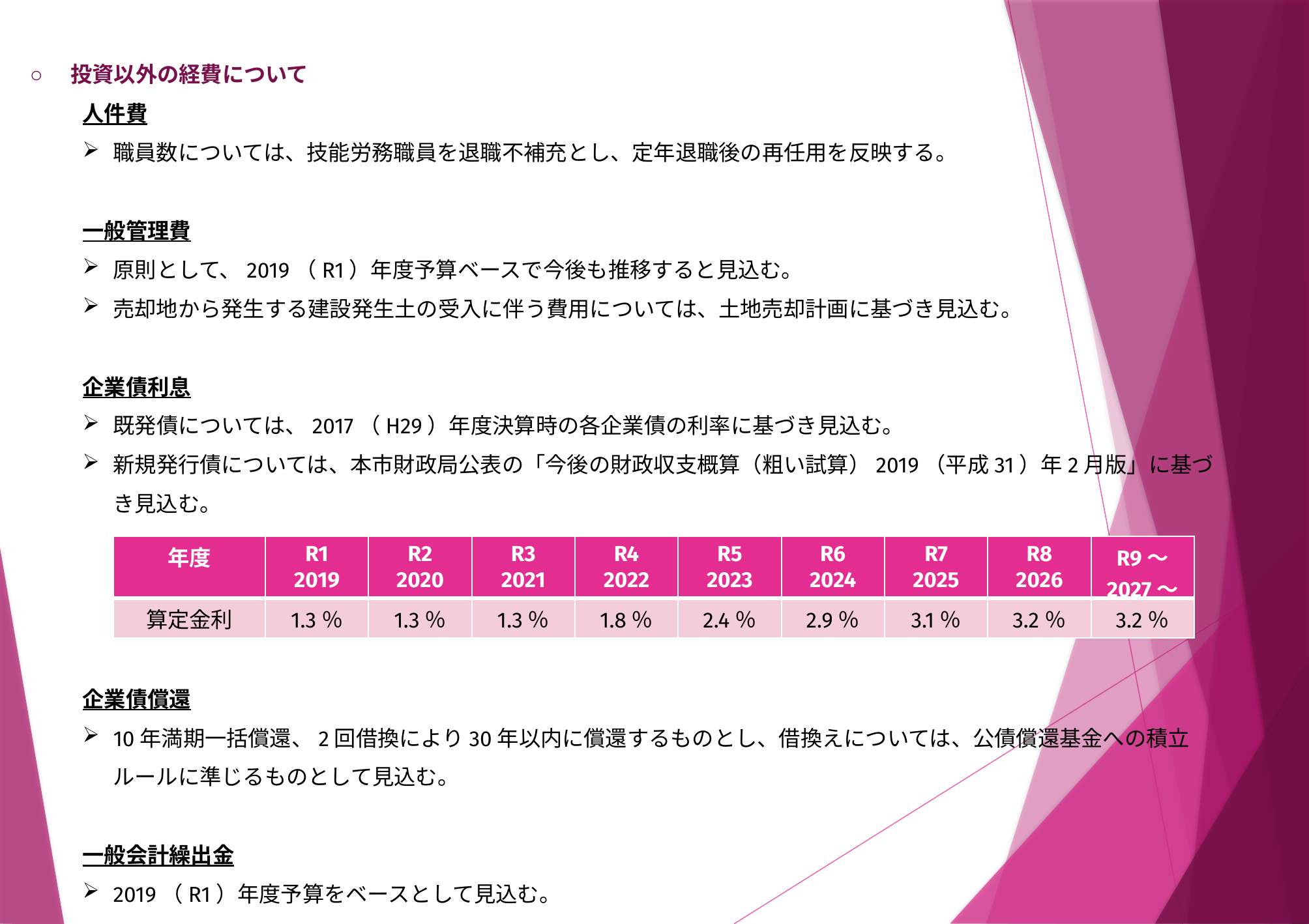

投資以外の経費について
人件費
職員数については、技能労務職員を退職不補充とし、定年退職後の再任用を反映する。

一般管理費
原則として、2019（R1）年度予算ベースで今後も推移すると見込む。
売却地から発生する建設発生土の受入に伴う費用については、土地売却計画に基づき見込む。

企業債利息
既発債については、2017（H29）年度決算時の各企業債の利率に基づき見込む。
新規発行債については、本市財政局公表の「今後の財政収支概算（粗い試算）2019（平成31）年2月版」に基づき見込む。

企業債償還
10年満期一括償還、2回借換により30年以内に償還するものとし、借換えについては、公債償還基金への積立ルールに準じるものとして見込む。

一般会計繰出金
2019（R1）年度予算をベースとして見込む。
| 年度 | R1 2019 | R2 2020 | R3 2021 | R4 2022 | R5 2023 | R6 2024 | R7 2025 | R8 2026 | R9～ 2027～ |
| --- | --- | --- | --- | --- | --- | --- | --- | --- | --- |
| 算定金利 | 1.3％ | 1.3％ | 1.3％ | 1.8％ | 2.4％ | 2.9％ | 3.1％ | 3.2％ | 3.2％ |
20